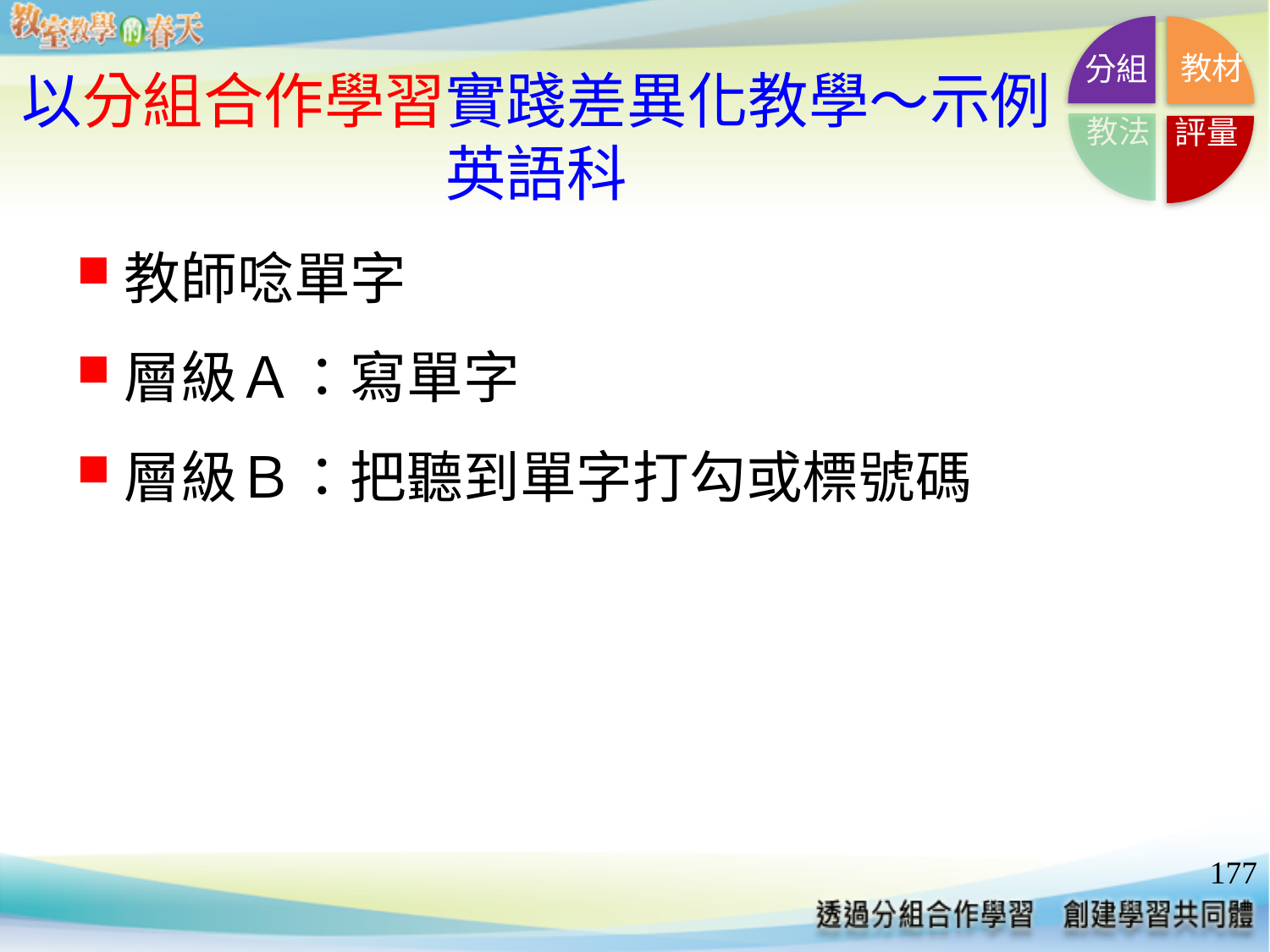

分組

教材

教法

評量
以分組合作學習實踐差異化教學～示例
英語科
教師唸單字
層級Ａ：寫單字
層級Ｂ：把聽到單字打勾或標號碼

177